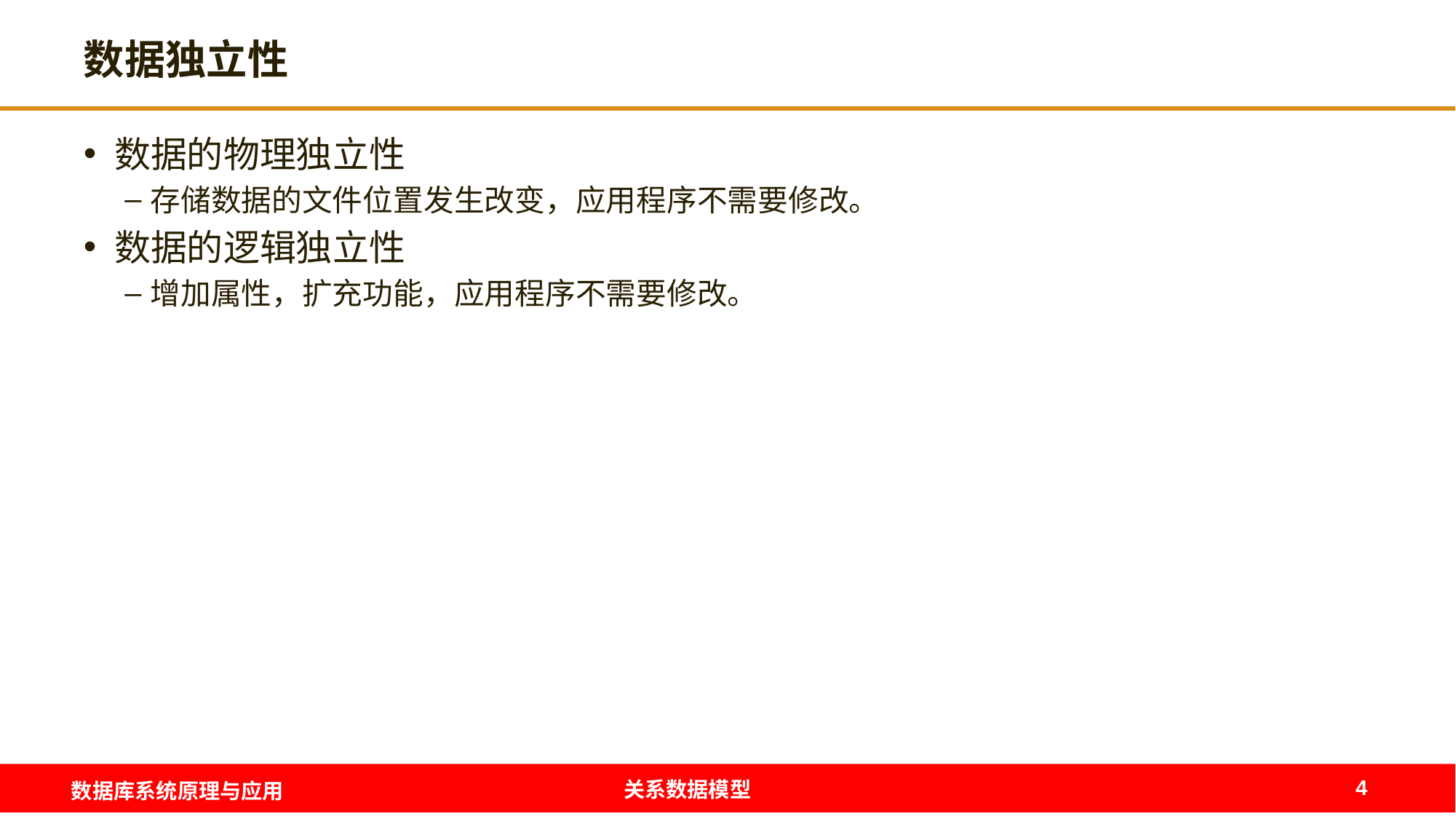

# 数据独立性
数据的物理独立性
存储数据的文件位置发生改变，应用程序不需要修改。
数据的逻辑独立性
增加属性，扩充功能，应用程序不需要修改。